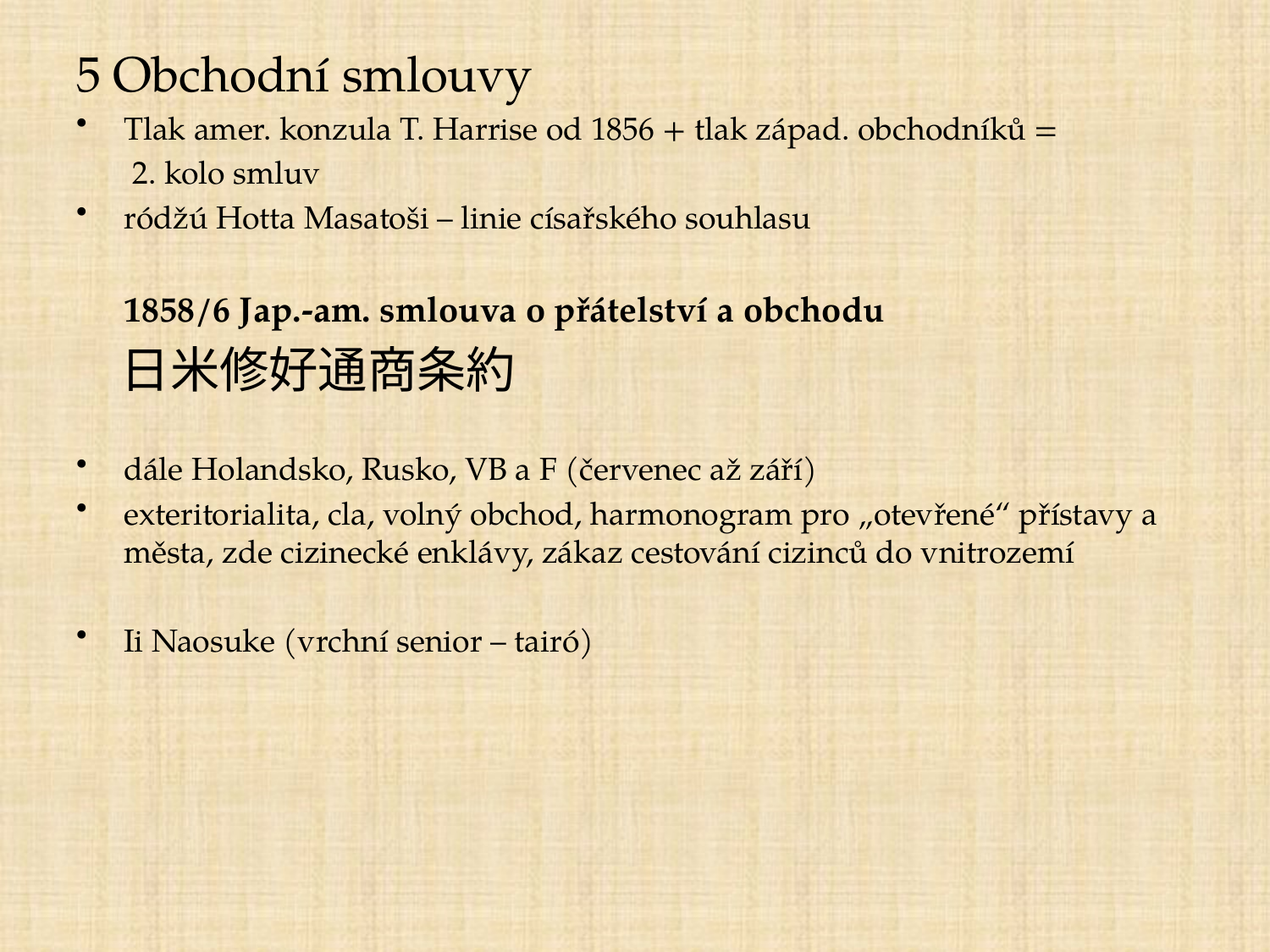

5 Obchodní smlouvy
Tlak amer. konzula T. Harrise od 1856 + tlak západ. obchodníků =
       2. kolo smluv
ródžú Hotta Masatoši – linie císařského souhlasu

	1858/6 Jap.-am. smlouva o přátelství a obchodu
   日米修好通商条約

dále Holandsko, Rusko, VB a F (červenec až září)
exteritorialita, cla, volný obchod, harmonogram pro „otevřené“ přístavy a města, zde cizinecké enklávy, zákaz cestování cizinců do vnitrozemí

Ii Naosuke (vrchní senior – tairó)